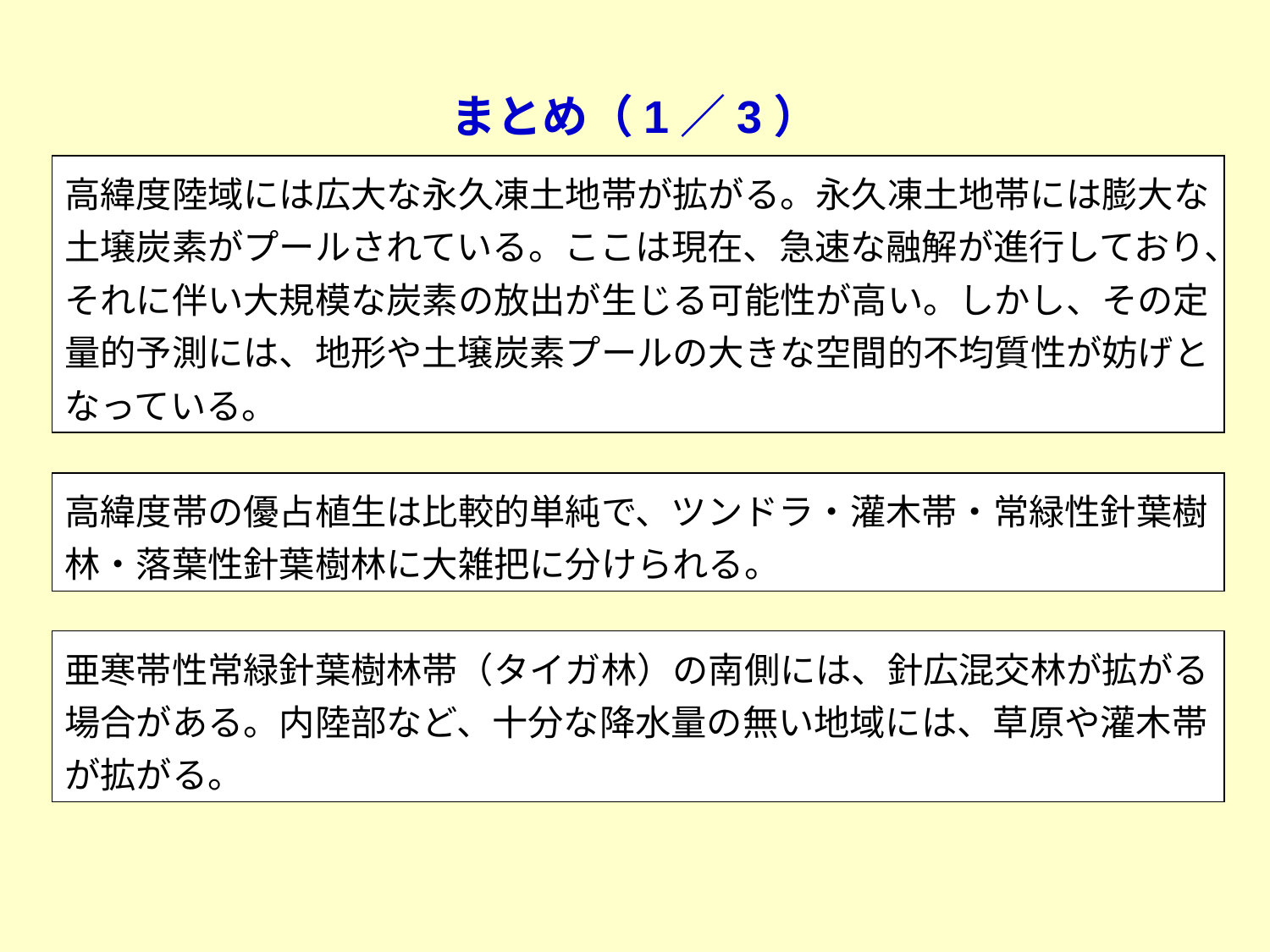

まとめ（1／3）
高緯度陸域には広大な永久凍土地帯が拡がる。永久凍土地帯には膨大な土壌炭素がプールされている。ここは現在、急速な融解が進行しており、それに伴い大規模な炭素の放出が生じる可能性が高い。しかし、その定量的予測には、地形や土壌炭素プールの大きな空間的不均質性が妨げとなっている。
高緯度帯の優占植生は比較的単純で、ツンドラ・灌木帯・常緑性針葉樹林・落葉性針葉樹林に大雑把に分けられる。
亜寒帯性常緑針葉樹林帯（タイガ林）の南側には、針広混交林が拡がる場合がある。内陸部など、十分な降水量の無い地域には、草原や灌木帯が拡がる。